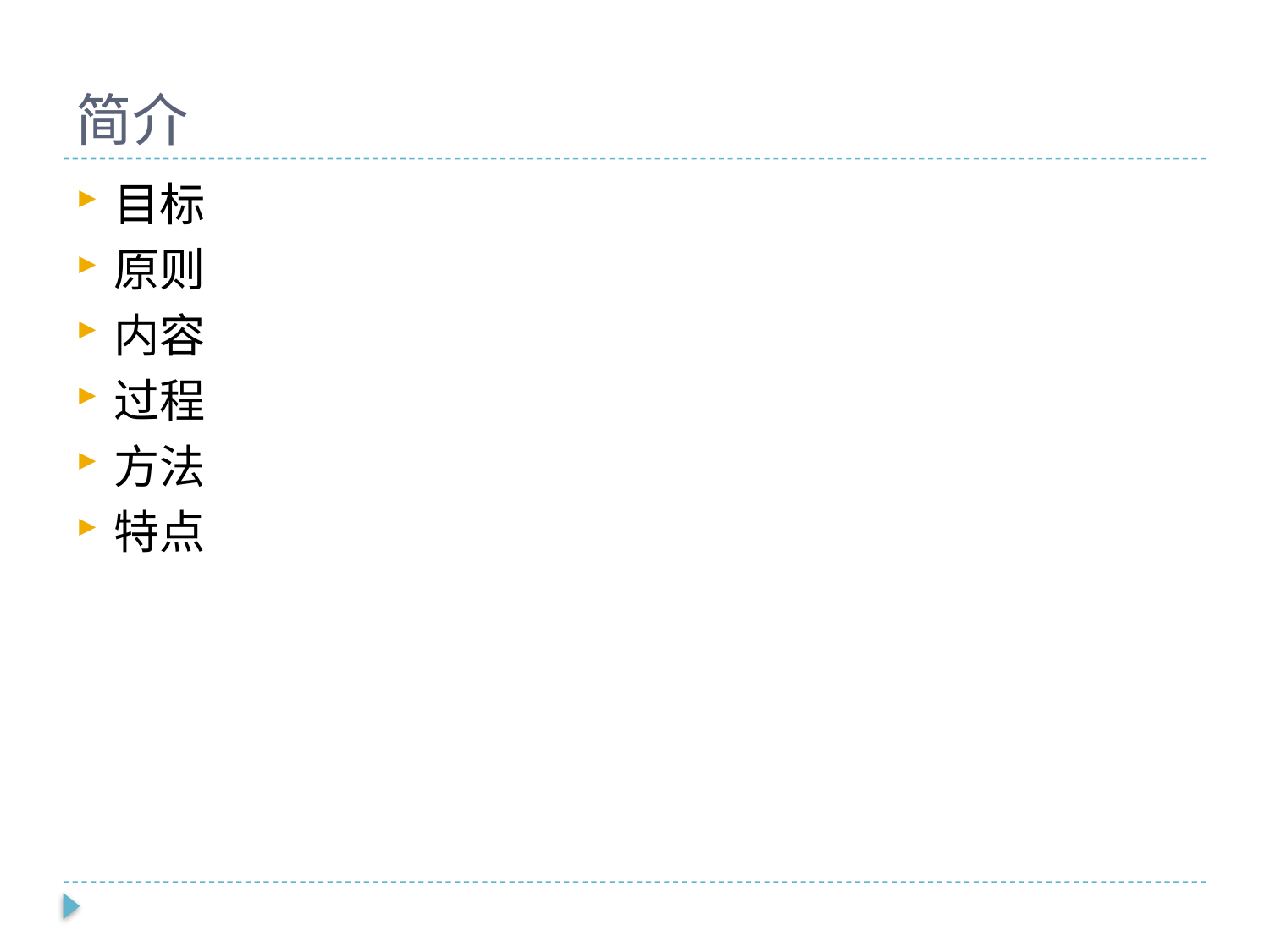

# 简介
目标
原则
内容
过程
方法
特点